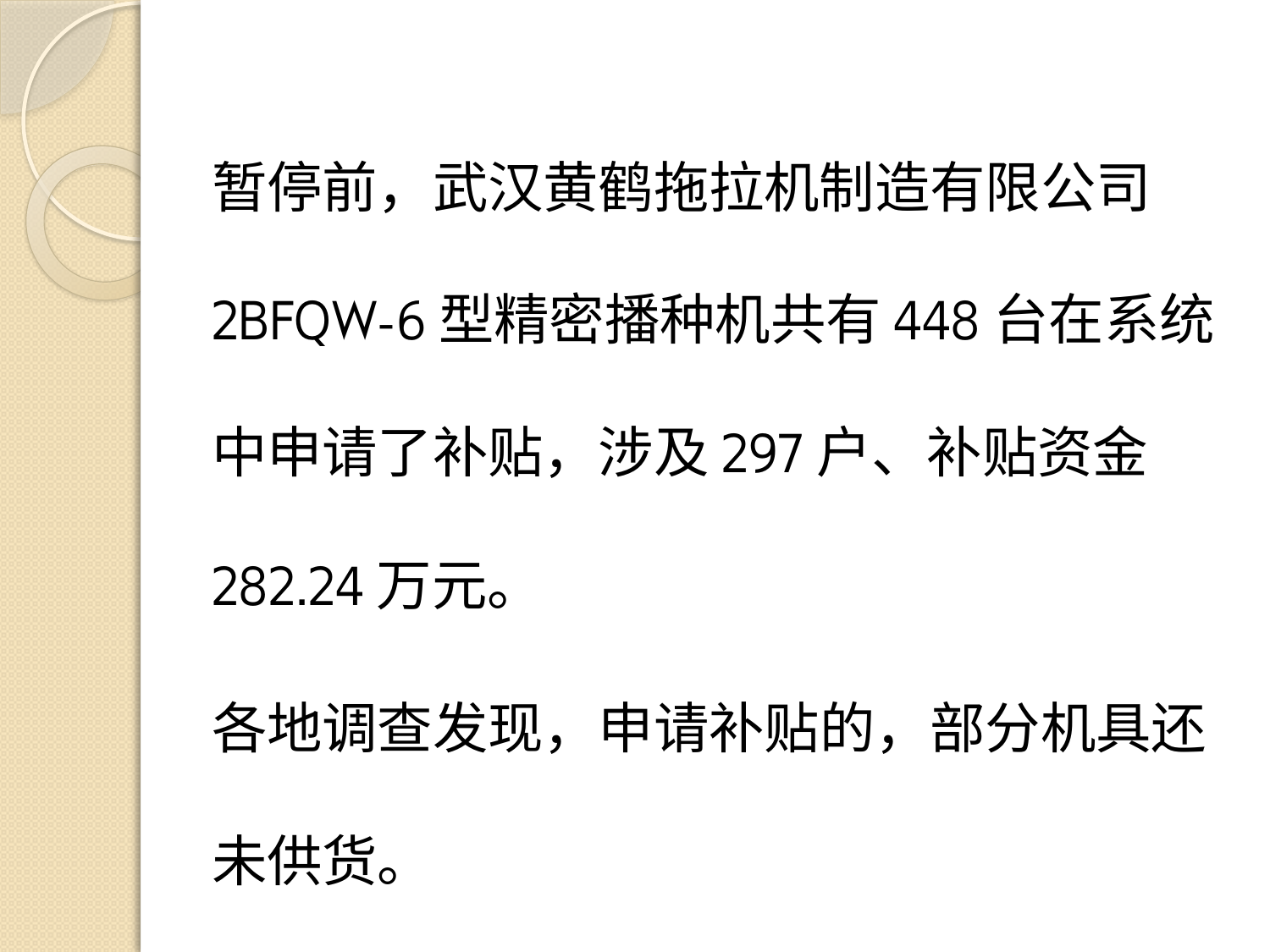

暂停前，武汉黄鹤拖拉机制造有限公司2BFQW-6型精密播种机共有448台在系统中申请了补贴，涉及297户、补贴资金282.24万元。
各地调查发现，申请补贴的，部分机具还未供货。